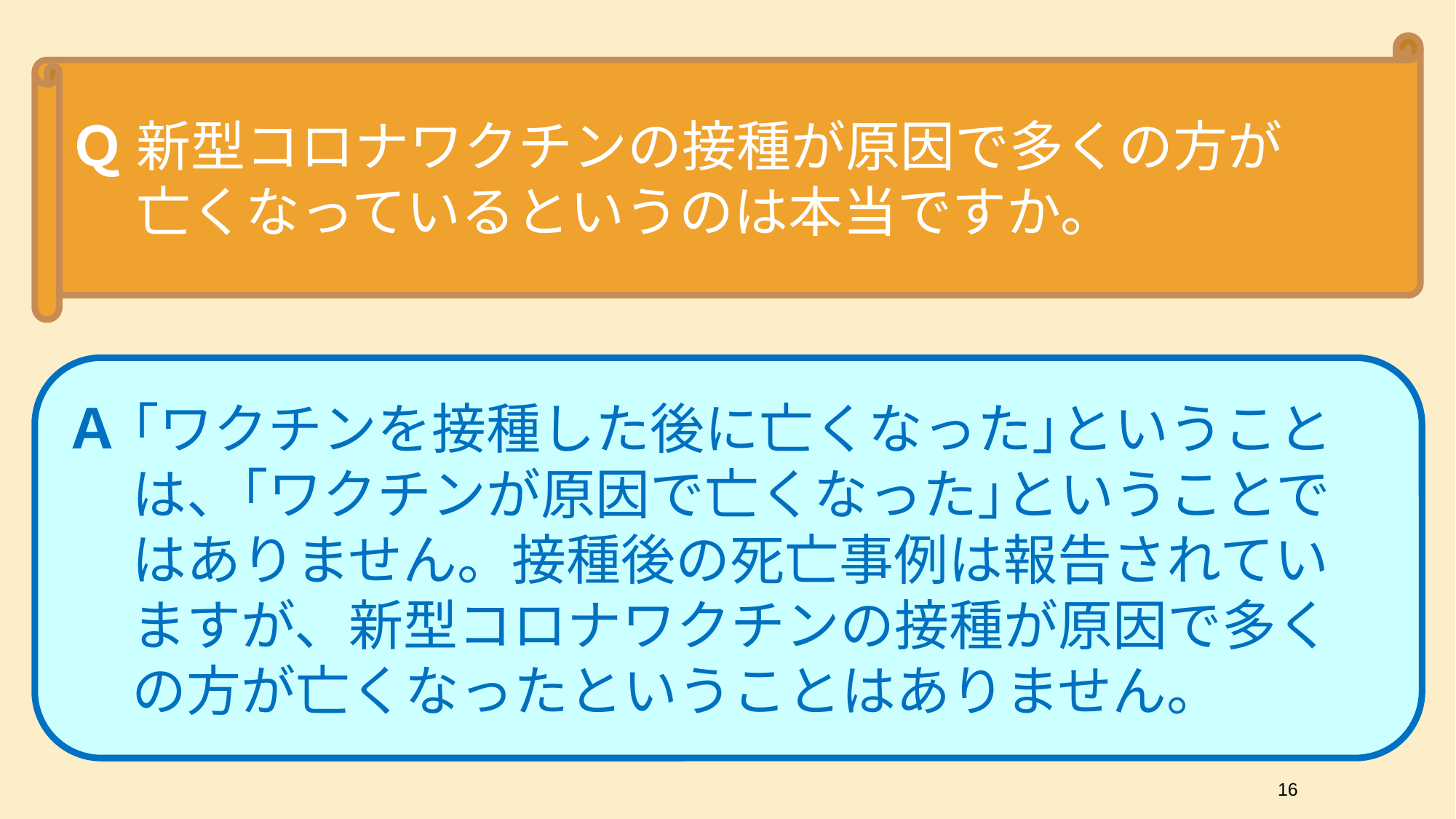

Ｑ 新型コロナワクチンの接種が原因で多くの方が
　 亡くなっているというのは本当ですか。
Ａ ｢ワクチンを接種した後に亡くなった｣ということ
　 は、｢ワクチンが原因で亡くなった｣ということで
　 はありません。接種後の死亡事例は報告されてい
　 ますが、新型コロナワクチンの接種が原因で多く
　 の方が亡くなったということはありません。
16